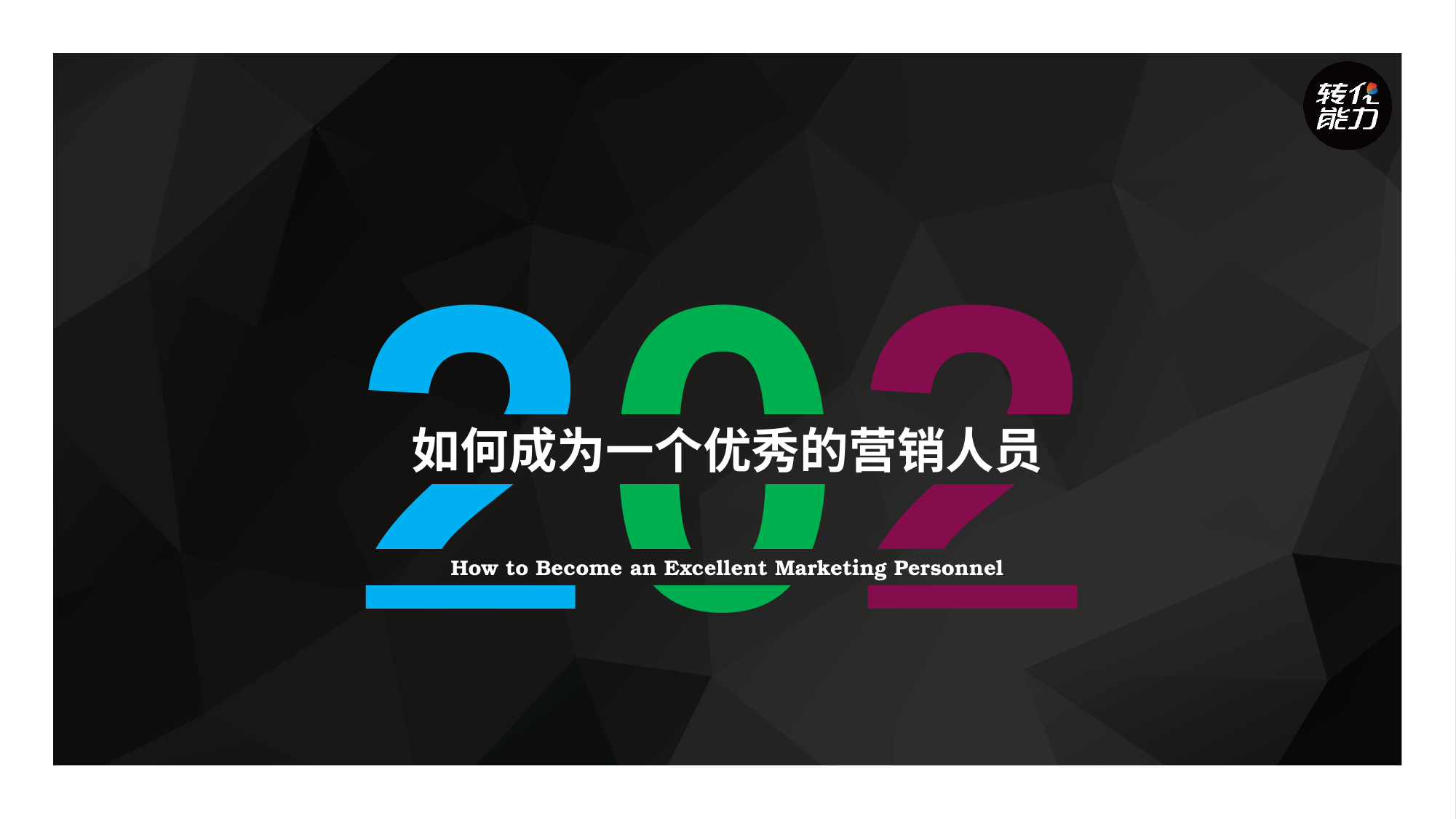

2020
如何成为一个优秀的营销人员
How to Become an Excellent Marketing Personnel